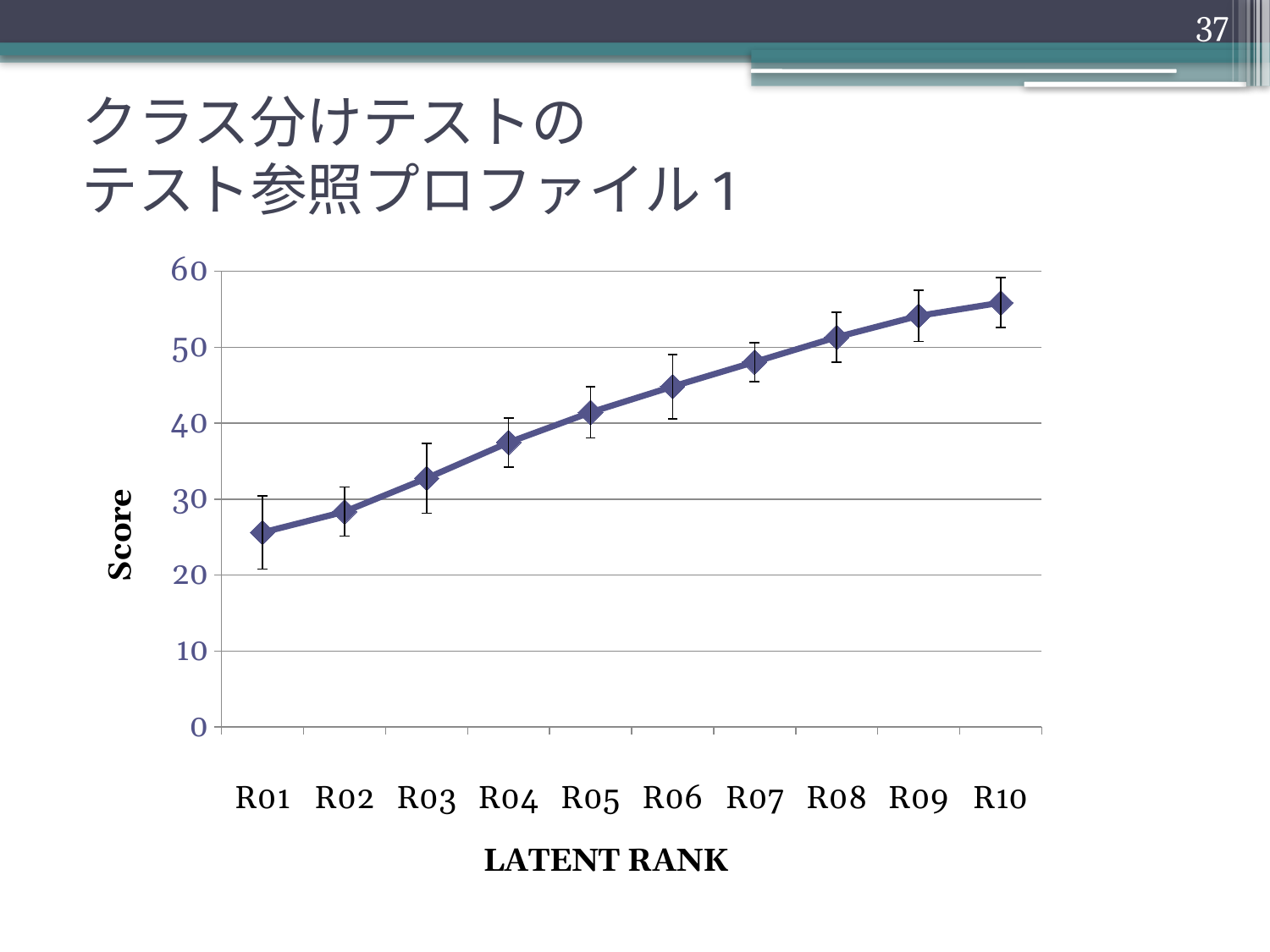

37
# クラス分けテストの テスト参照プロファイル1

### Chart

| Category | T(I=68) |
|---|---|
|        R01 | 25.62077 |
|        R02 | 28.35728 |
|        R03 | 32.752480000000006 |
|        R04 | 37.461760000000005 |
|        R05 | 41.429640000000006 |
|        R06 | 44.821160000000006 |
|        R07 | 48.057199999999995 |
|        R08 | 51.32226 |
|        R09 | 54.131800000000005 |
|        R10 | 55.859120000000004 |